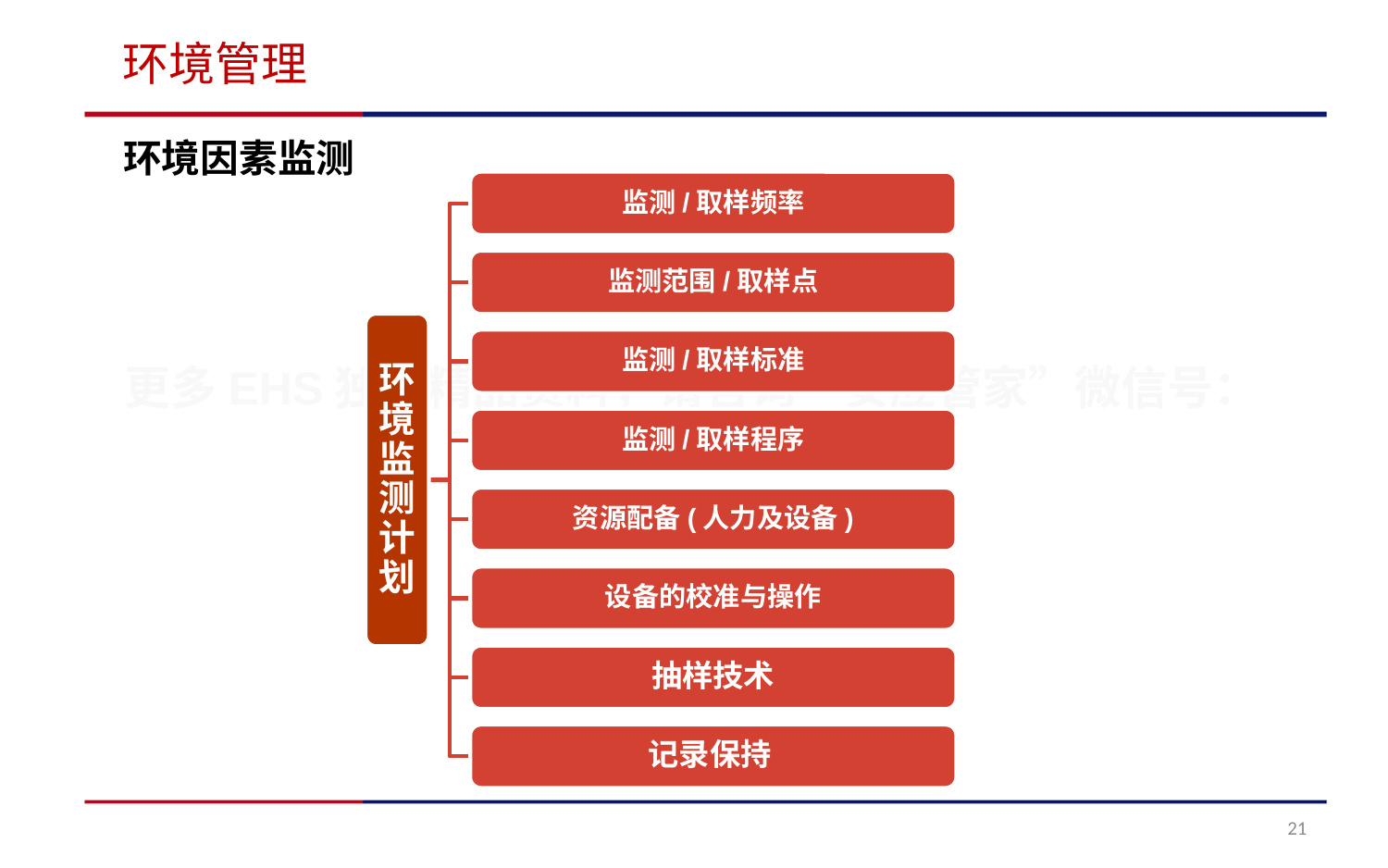

环境管理
环境因素监测
监测/取样频率

监测范围/取样点

监测/取样标准

监测/取样程序

环境监测计划

资源配备(人力及设备)
设备的校准与操作
抽样技术
记录保持